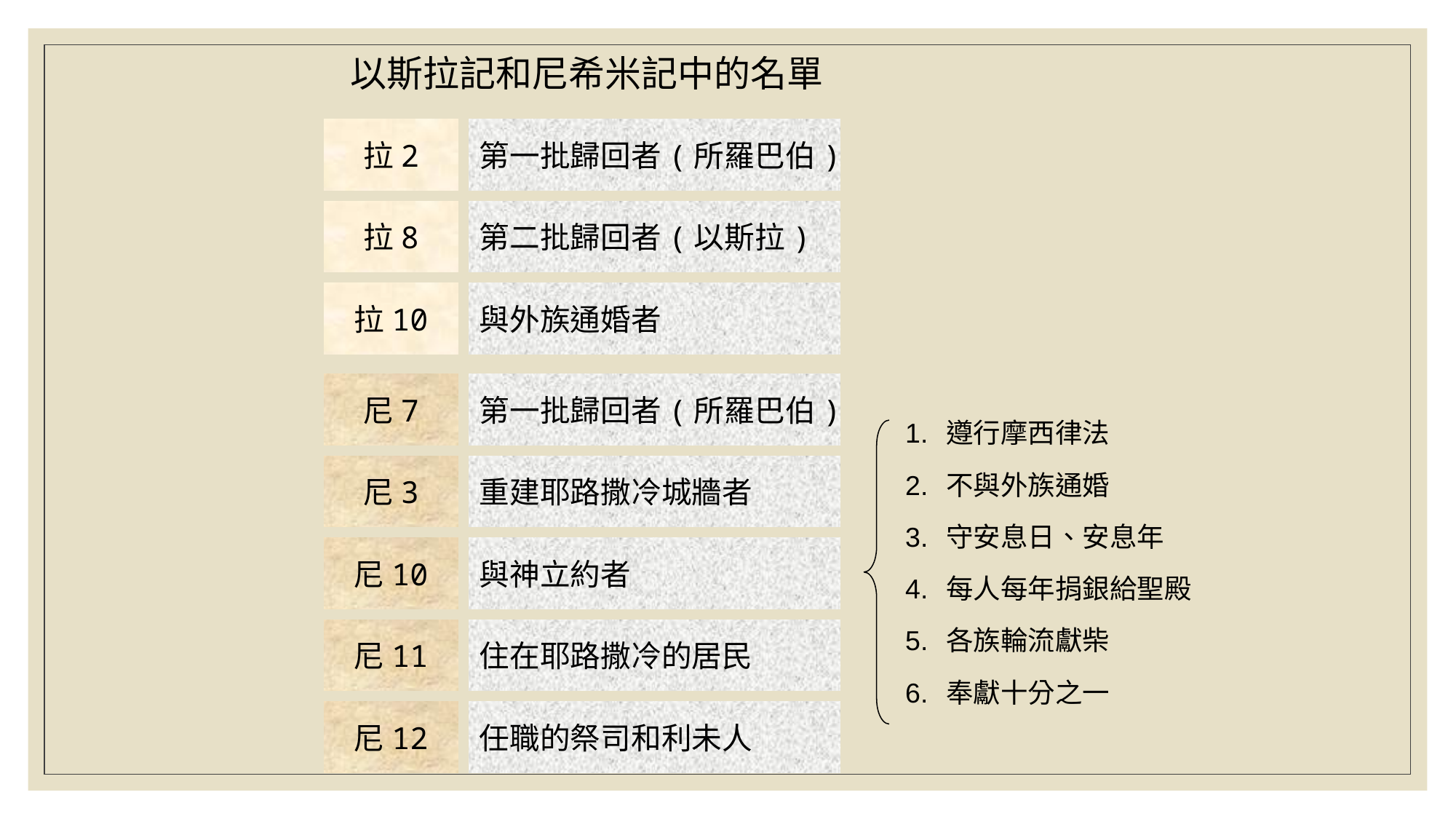

以斯拉記和尼希米記中的名單
拉2
第一批歸回者(所羅巴伯)
拉8
第二批歸回者(以斯拉)
拉10
與外族通婚者
尼7
第一批歸回者(所羅巴伯)
遵行摩西律法
不與外族通婚
守安息日、安息年
每人每年捐銀給聖殿
各族輪流獻柴
奉獻十分之一

尼3
重建耶路撒冷城牆者
尼10
與神立約者
尼11
住在耶路撒冷的居民
尼12
任職的祭司和利未人